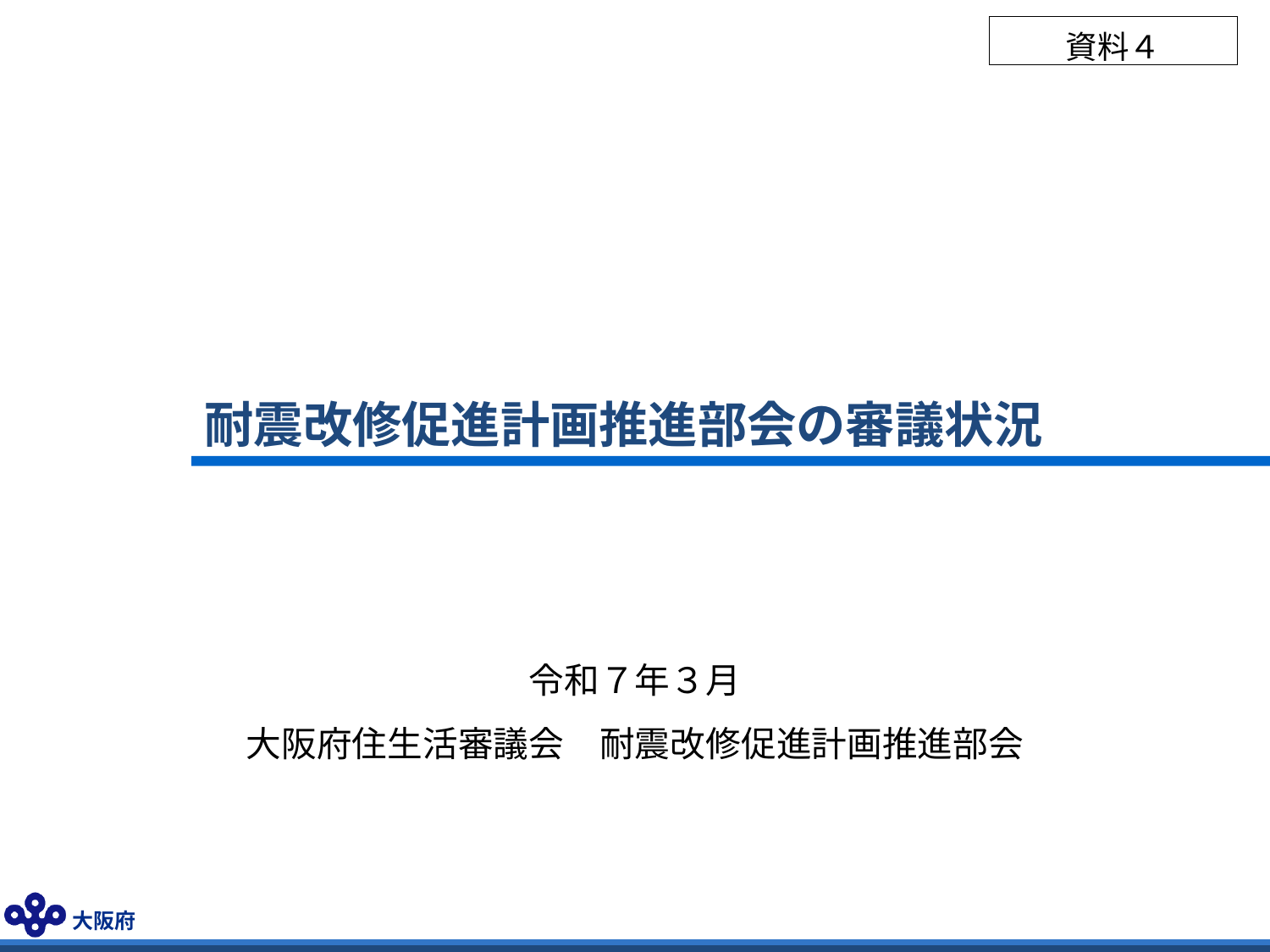

資料４
# 耐震改修促進計画推進部会の審議状況
令和７年３月
大阪府住生活審議会　耐震改修促進計画推進部会